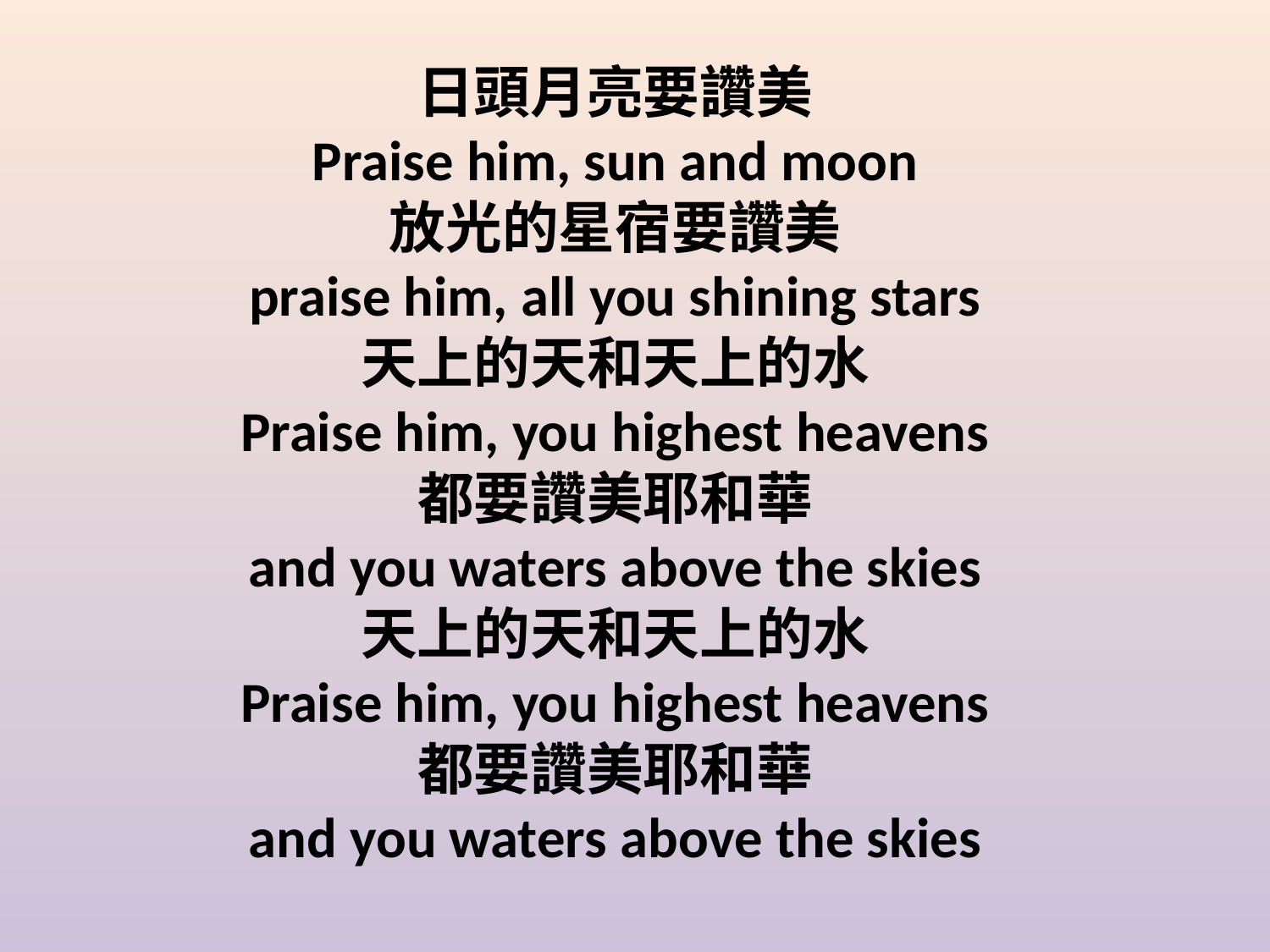

日頭月亮要讚美
Praise him, sun and moon
放光的星宿要讚美
praise him, all you shining stars
天上的天和天上的水
Praise him, you highest heavens
都要讚美耶和華
and you waters above the skies
天上的天和天上的水
Praise him, you highest heavens
都要讚美耶和華
and you waters above the skies